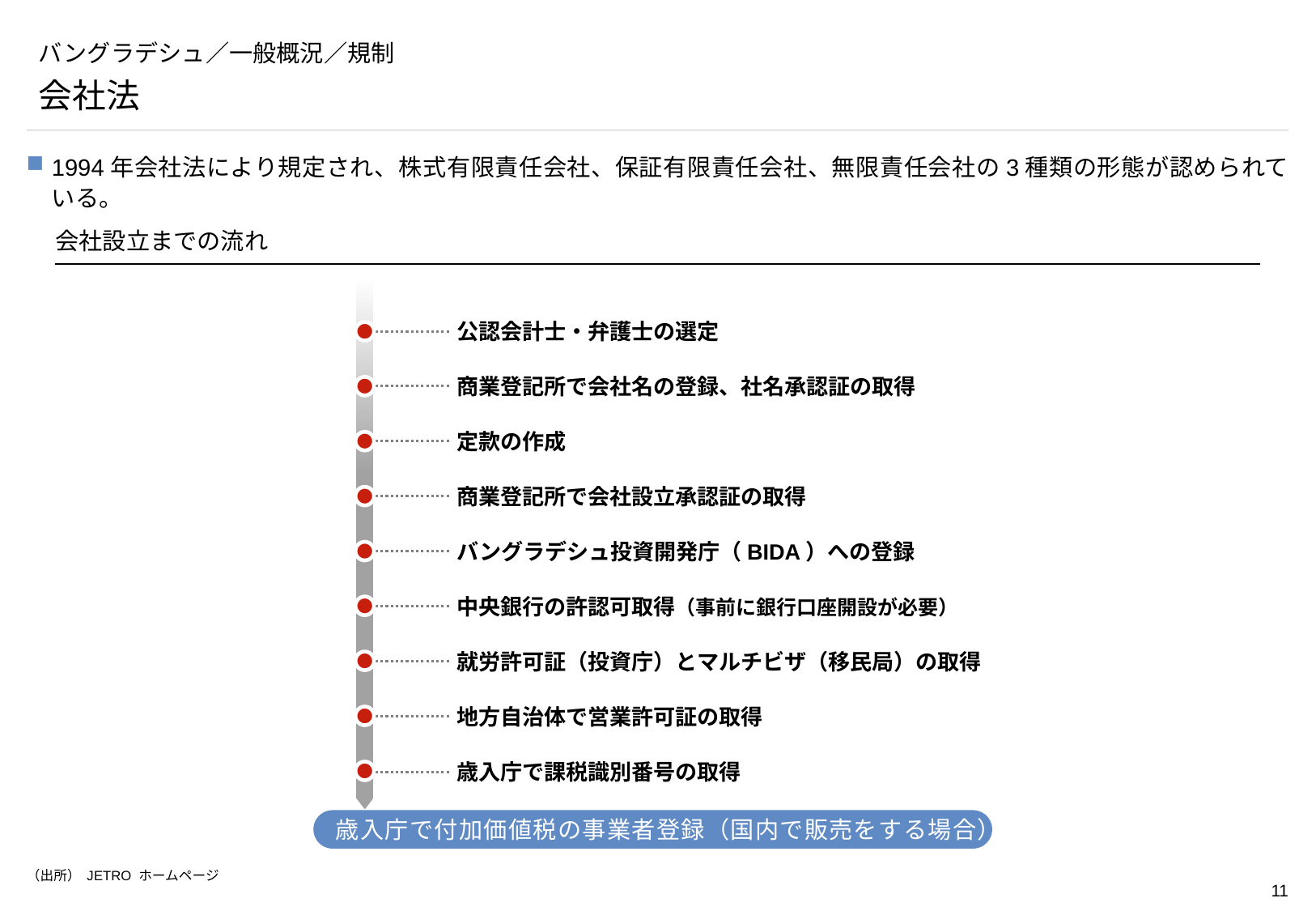

# バングラデシュ／一般概況／規制
会社法
1994年会社法により規定され、株式有限責任会社、保証有限責任会社、無限責任会社の3種類の形態が認められている。
会社設立までの流れ
公認会計士・弁護士の選定

商業登記所で会社名の登録、社名承認証の取得

定款の作成

商業登記所で会社設立承認証の取得

バングラデシュ投資開発庁（BIDA）への登録

中央銀行の許認可取得（事前に銀行口座開設が必要）

就労許可証（投資庁）とマルチビザ（移民局）の取得

地方自治体で営業許可証の取得

歳入庁で課税識別番号の取得

歳入庁で付加価値税の事業者登録（国内で販売をする場合）
（出所） JETRO ホームページ